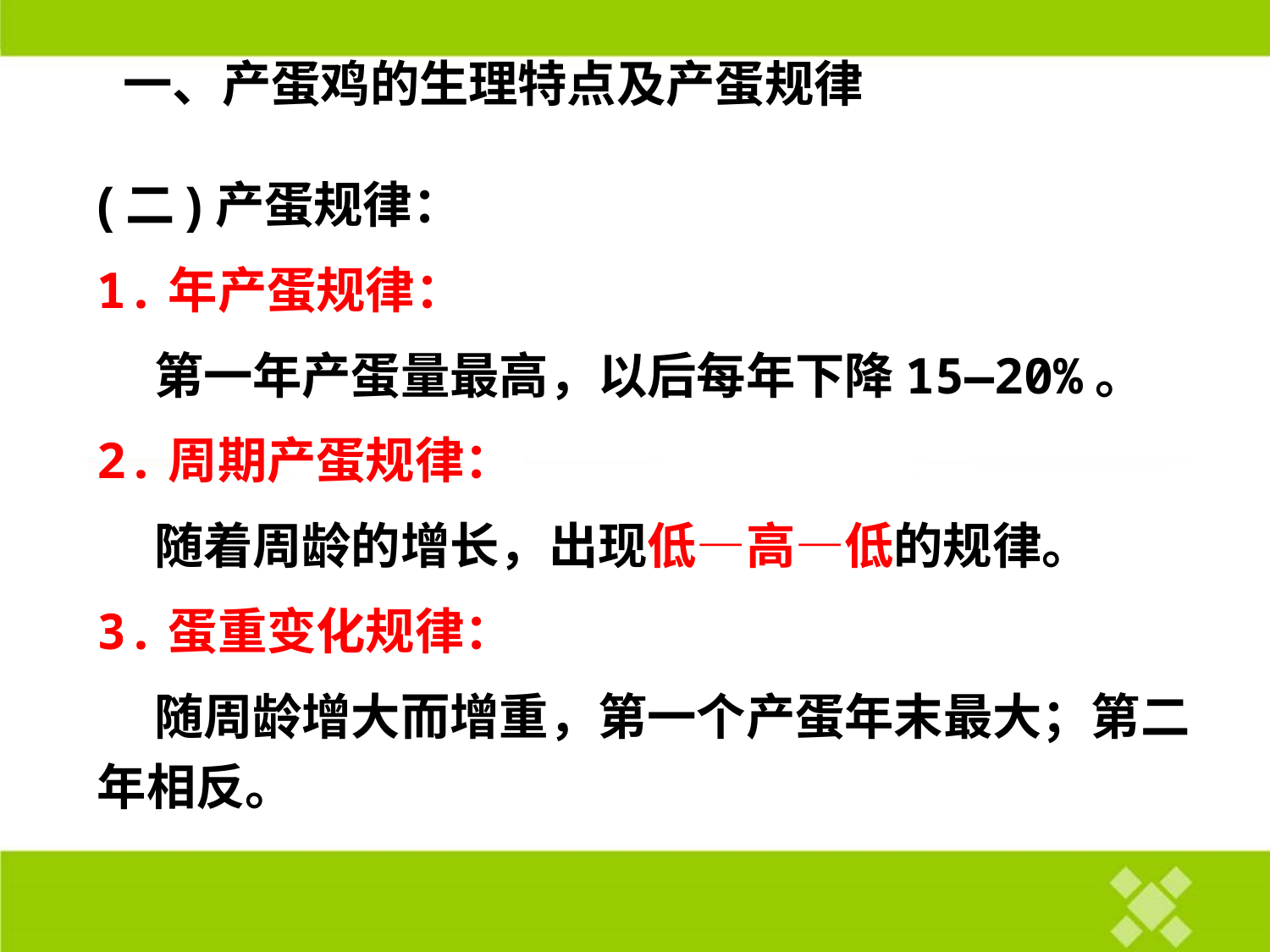

一、产蛋鸡的生理特点及产蛋规律
(二)产蛋规律：
1.年产蛋规律：
    第一年产蛋量最高，以后每年下降15—20%。
2.周期产蛋规律：
    随着周龄的增长，出现低—高—低的规律。
3.蛋重变化规律：
    随周龄增大而增重，第一个产蛋年末最大；第二年相反。